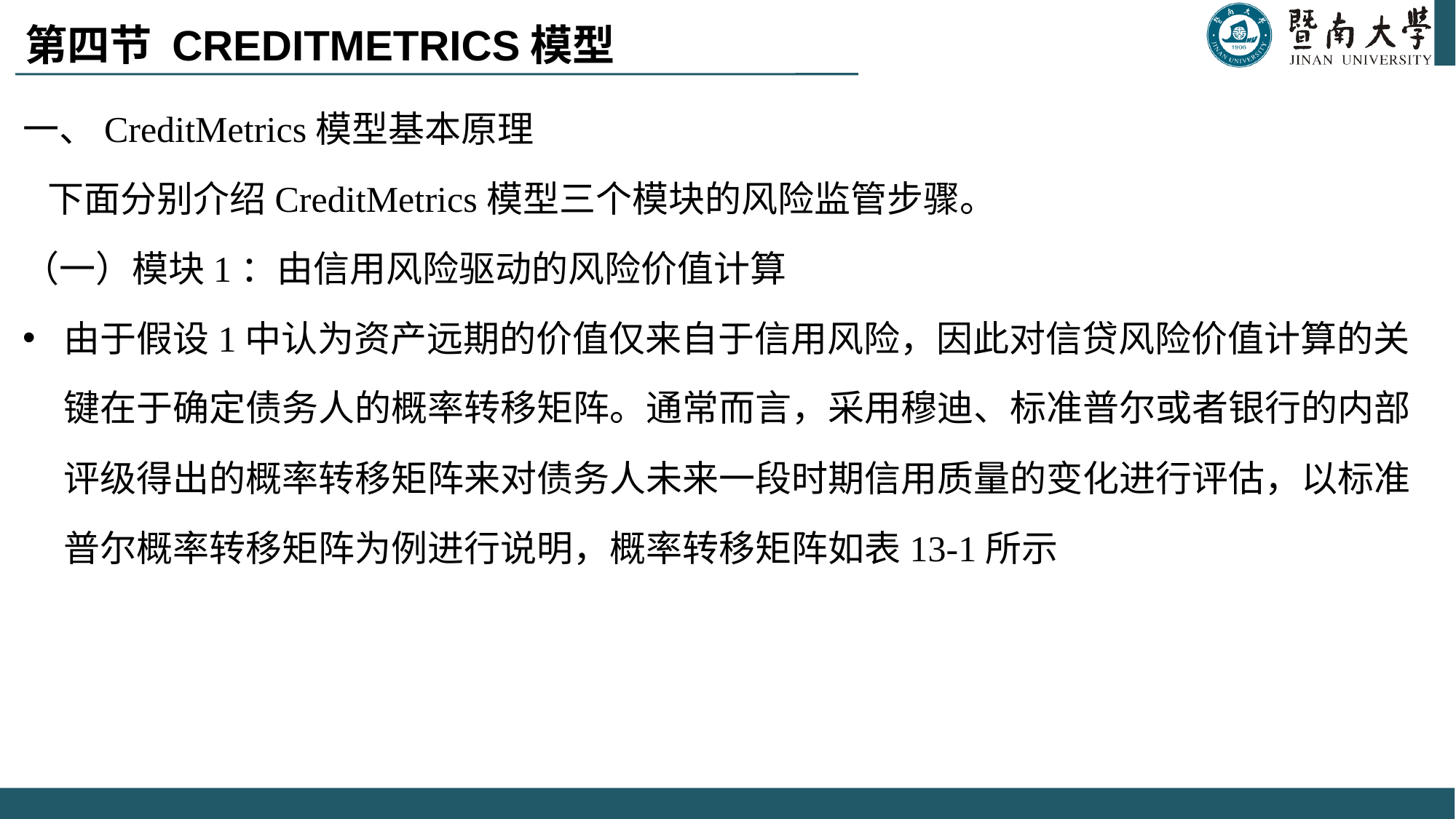

# 第四节 CreditMetrics模型
一、CreditMetrics模型基本原理
  下面分别介绍CreditMetrics模型三个模块的风险监管步骤。
（一）模块1：由信用风险驱动的风险价值计算
由于假设1中认为资产远期的价值仅来自于信用风险，因此对信贷风险价值计算的关键在于确定债务人的概率转移矩阵。通常而言，采用穆迪、标准普尔或者银行的内部评级得出的概率转移矩阵来对债务人未来一段时期信用质量的变化进行评估，以标准普尔概率转移矩阵为例进行说明，概率转移矩阵如表13-1所示